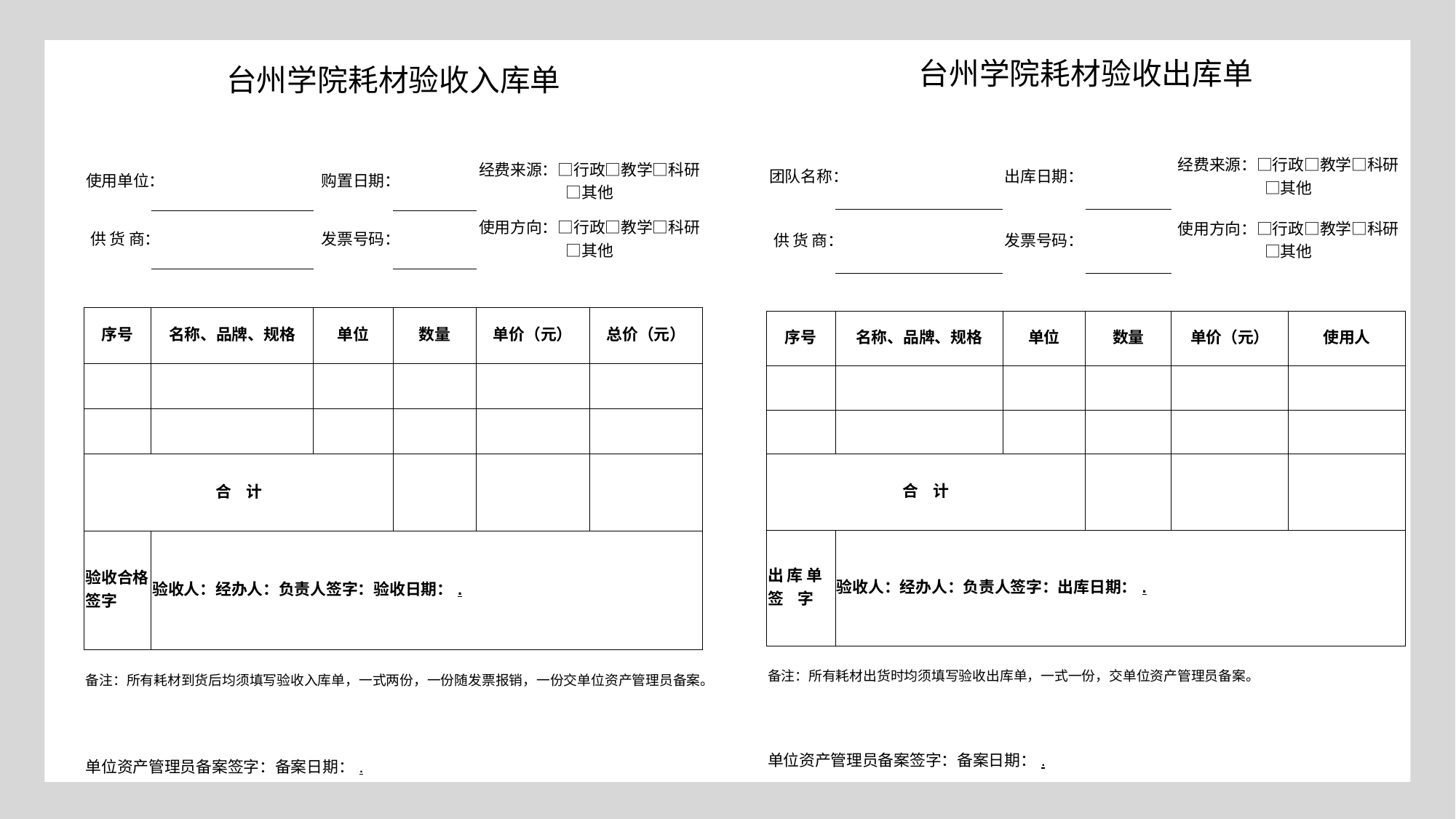

| 台州学院耗材验收出库单 |  |  |  |  |  |
| --- | --- | --- | --- | --- | --- |
|  |  |  |  |  |  |
| 团队名称： |  | 出库日期： |  | 经费来源：□行政□教学□科研□其他 |  |
| 供 货 商： |  | 发票号码： |  | 使用方向：□行政□教学□科研□其他 |  |
|  |  |  |  |  |  |
| 序号 | 名称、品牌、规格 | 单位 | 数量 | 单价（元） | 使用人 |
|  |  |  |  |  |  |
|  |  |  |  |  |  |
| 合 计 |  |  |  |  |  |
| 出 库 单 签 字 | 验收人：经办人：负责人签字：出库日期：. |  |  |  |  |
| 备注：所有耗材出货时均须填写验收出库单，一式一份，交单位资产管理员备案。 |  |  |  |  |  |
| 单位资产管理员备案签字：备案日期：. |  |  |  |  |  |
| 台州学院耗材验收入库单 |  |  |  |  |  |
| --- | --- | --- | --- | --- | --- |
|  |  |  |  |  |  |
| 使用单位： |  | 购置日期： |  | 经费来源：□行政□教学□科研□其他 |  |
| 供 货 商： |  | 发票号码： |  | 使用方向：□行政□教学□科研□其他 |  |
|  |  |  |  |  |  |
| 序号 | 名称、品牌、规格 | 单位 | 数量 | 单价（元） | 总价（元） |
|  |  |  |  |  |  |
|  |  |  |  |  |  |
| 合 计 |  |  |  |  |  |
| 验收合格 签字 | 验收人：经办人：负责人签字：验收日期：. |  |  |  |  |
| 备注：所有耗材到货后均须填写验收入库单，一式两份，一份随发票报销，一份交单位资产管理员备案。 |  |  |  |  |  |
| 单位资产管理员备案签字：备案日期：. |  |  |  |  |  |